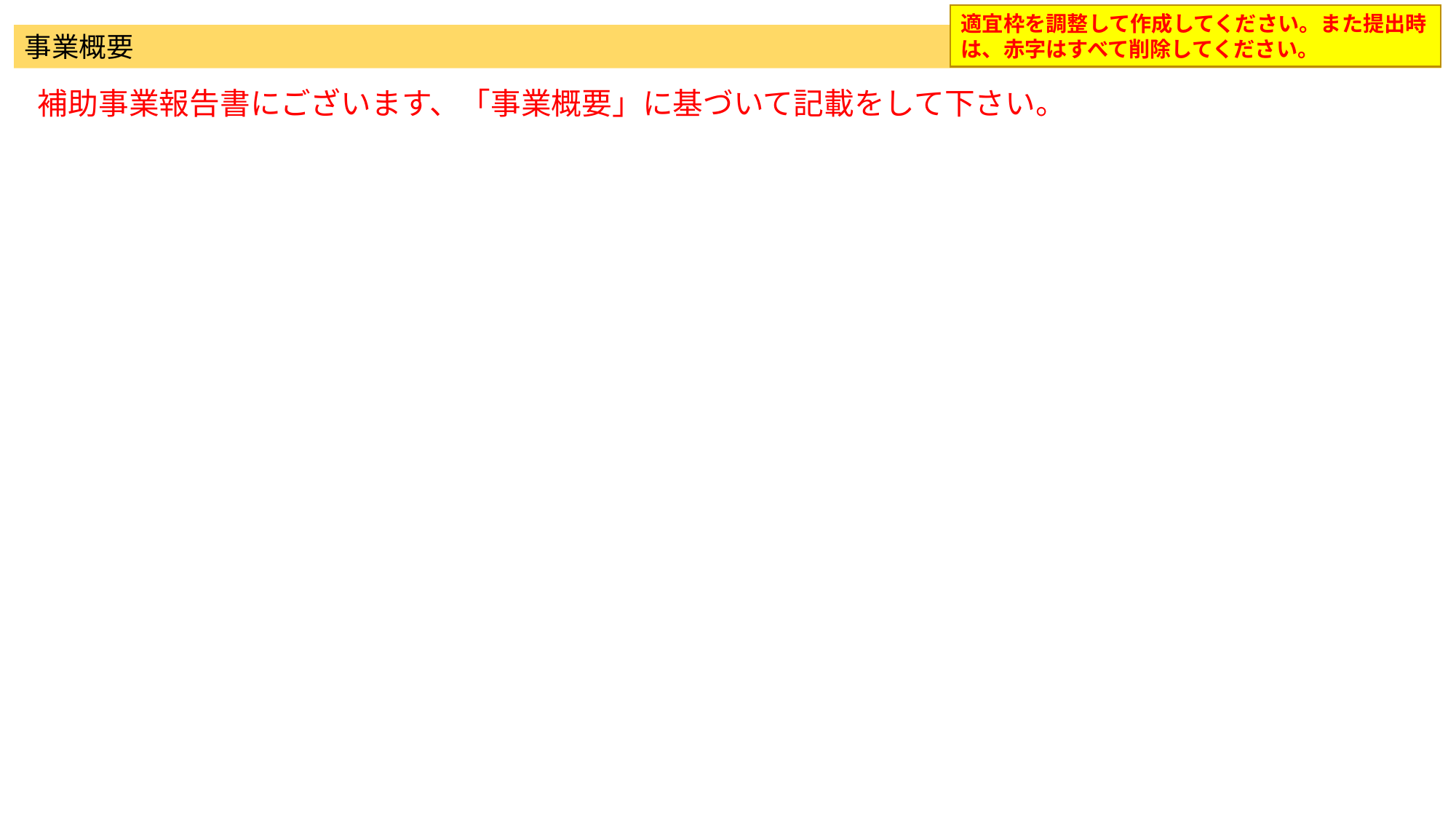

適宜枠を調整して作成してください。また提出時は、赤字はすべて削除してください。
事業概要
補助事業報告書にございます、「事業概要」に基づいて記載をして下さい。